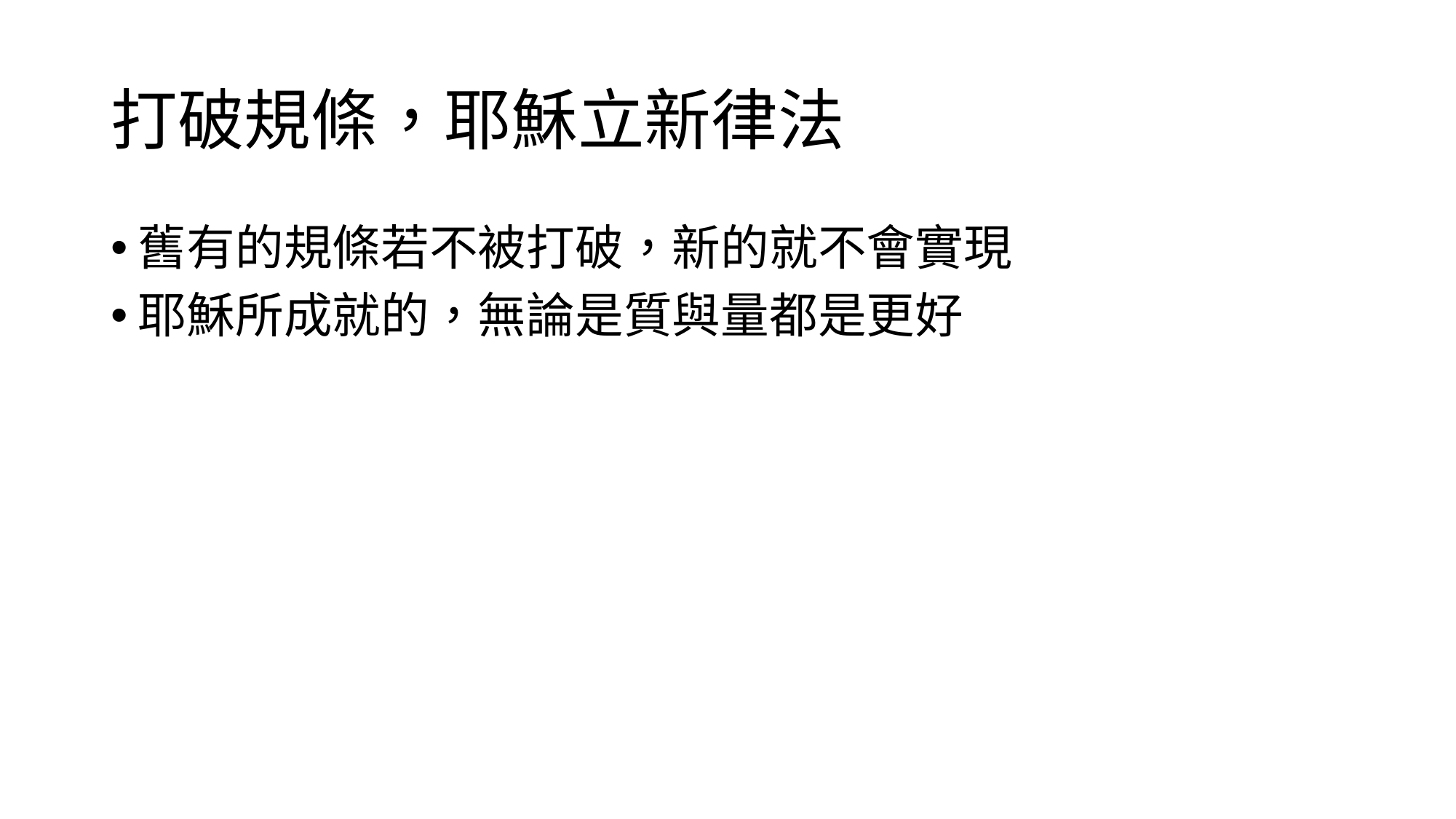

# 打破規條，耶穌立新律法
舊有的規條若不被打破，新的就不會實現
耶穌所成就的，無論是質與量都是更好